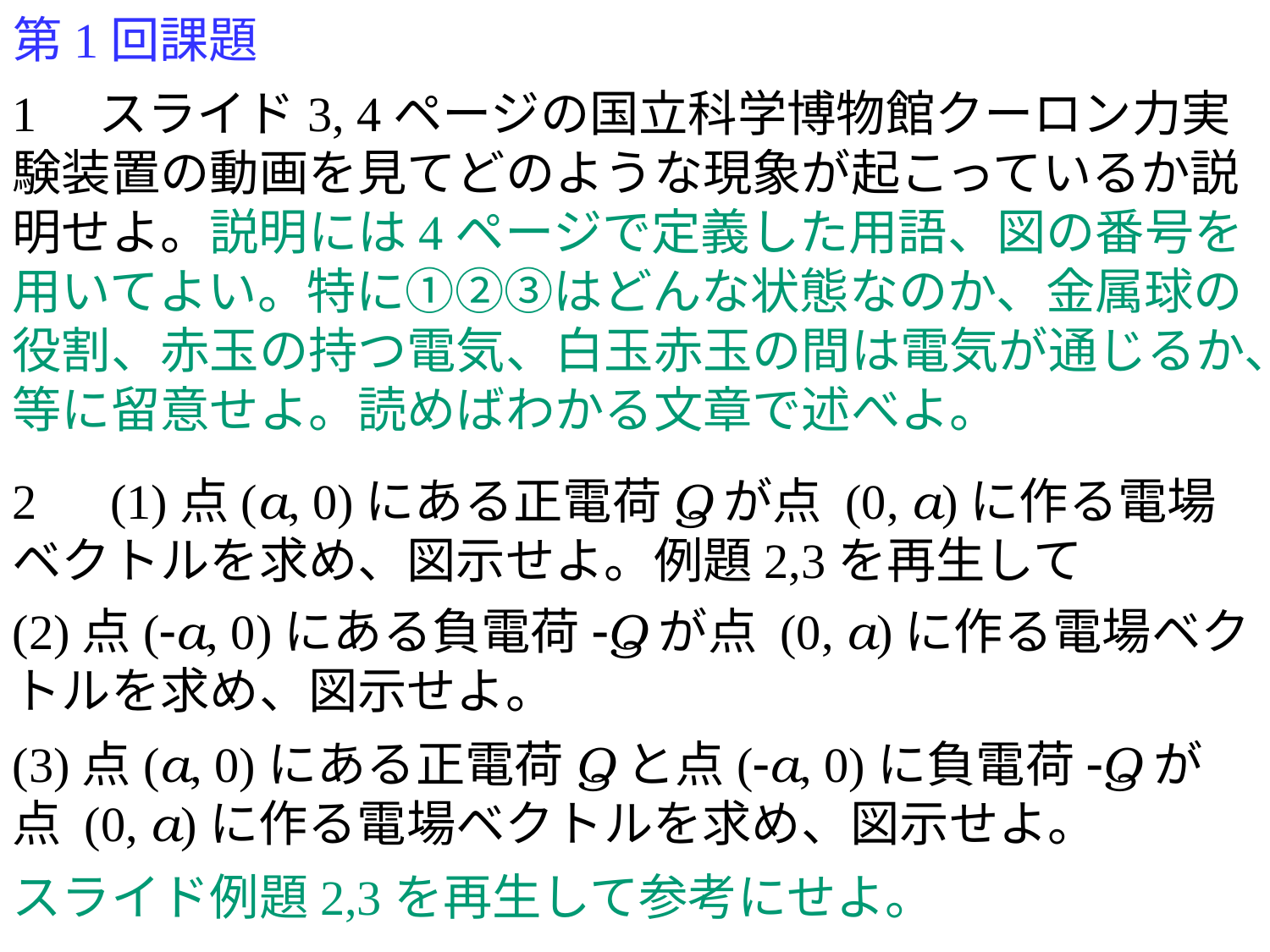

第1回課題
1　スライド3, 4ページの国立科学博物館クーロン力実験装置の動画を見てどのような現象が起こっているか説明せよ。説明には4ページで定義した用語、図の番号を用いてよい。特に①②③はどんな状態なのか、金属球の役割、赤玉の持つ電気、白玉赤玉の間は電気が通じるか、等に留意せよ。読めばわかる文章で述べよ。
2　(1)点(a, 0)にある正電荷Qが点 (0, a)に作る電場ベクトルを求め、図示せよ。例題2,3を再生して
(2)点(−a, 0)にある負電荷−Qが点 (0, a)に作る電場ベクトルを求め、図示せよ。
(3)点(a, 0)にある正電荷Qと点(−a, 0)に負電荷−Qが
点 (0, a)に作る電場ベクトルを求め、図示せよ。
スライド例題2,3を再生して参考にせよ。